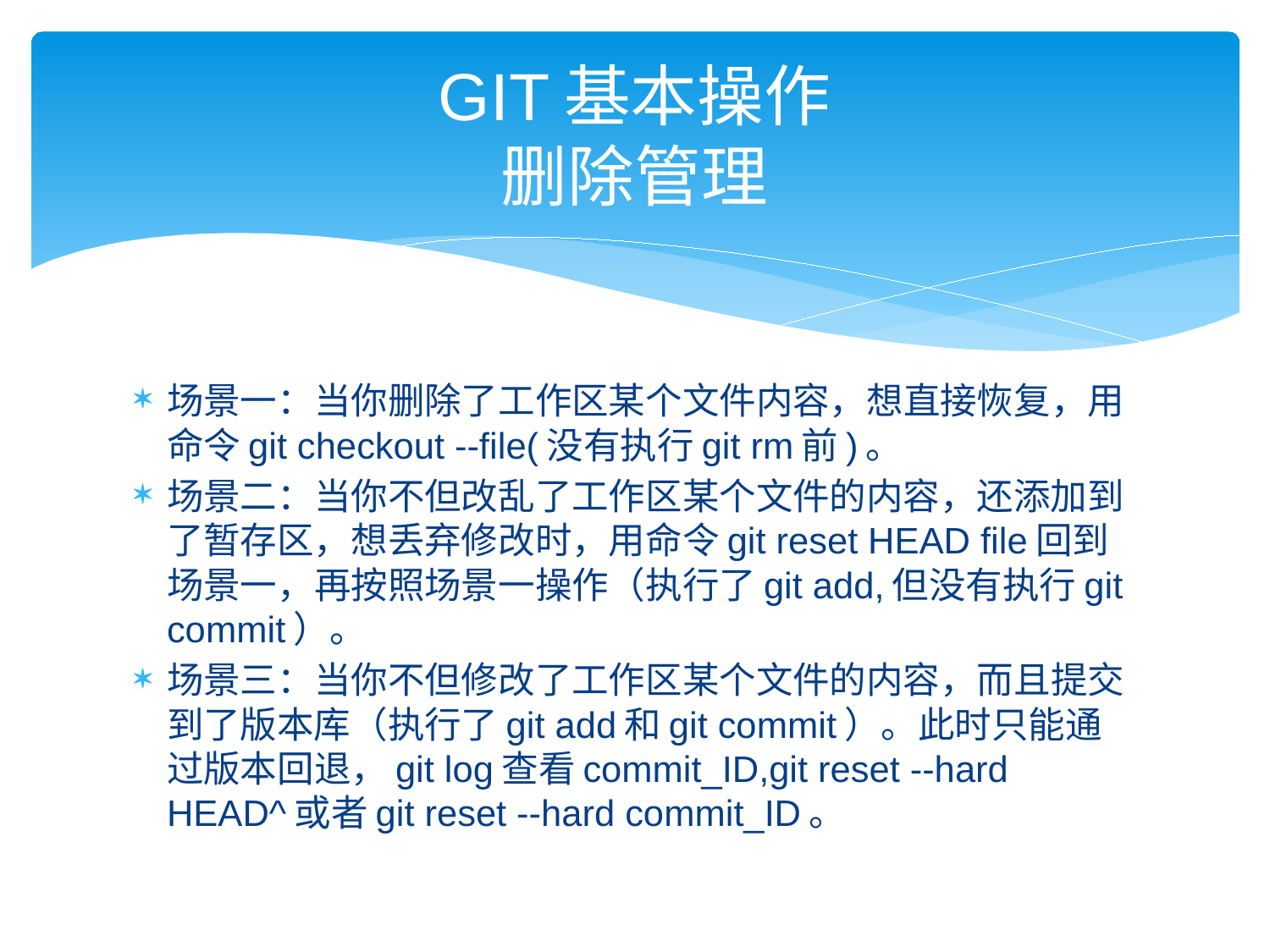

# GIT基本操作 删除管理
场景一：当你删除了工作区某个文件内容，想直接恢复，用命令git checkout --file(没有执行git rm前)。
场景二：当你不但改乱了工作区某个文件的内容，还添加到了暂存区，想丢弃修改时，用命令git reset HEAD file回到场景一，再按照场景一操作（执行了git add,但没有执行git commit）。
场景三：当你不但修改了工作区某个文件的内容，而且提交到了版本库（执行了git add和git commit）。此时只能通过版本回退，git log查看commit_ID,git reset --hard HEAD^或者git reset --hard commit_ID。